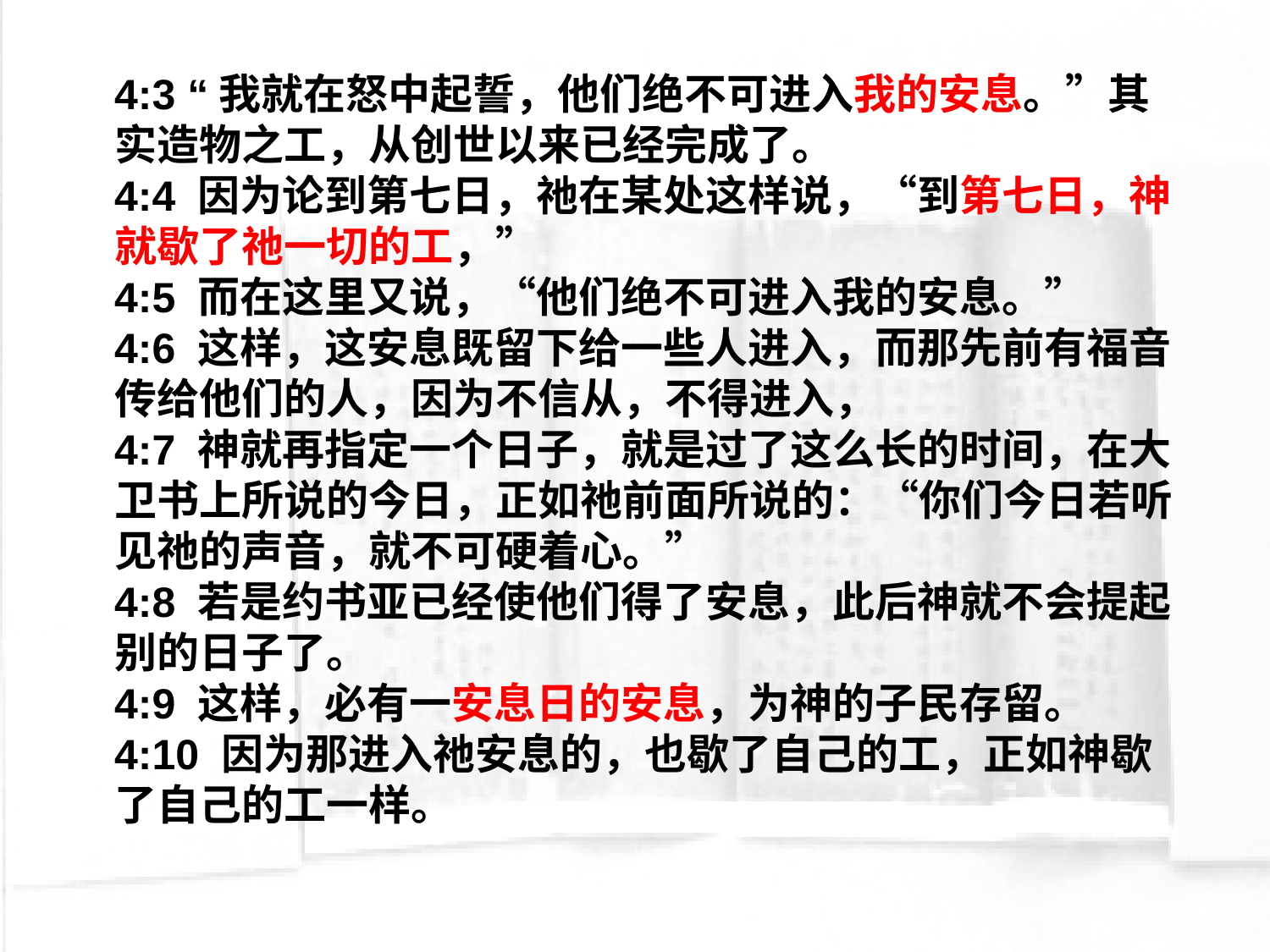

4:3 “我就在怒中起誓，他们绝不可进入我的安息。”其实造物之工，从创世以来已经完成了。
4:4 因为论到第七日，祂在某处这样说，“到第七日，神就歇了祂一切的工，”
4:5 而在这里又说，“他们绝不可进入我的安息。”
4:6 这样，这安息既留下给一些人进入，而那先前有福音传给他们的人，因为不信从，不得进入，
4:7 神就再指定一个日子，就是过了这么长的时间，在大卫书上所说的今日，正如祂前面所说的：“你们今日若听见祂的声音，就不可硬着心。”
4:8 若是约书亚已经使他们得了安息，此后神就不会提起别的日子了。
4:9 这样，必有一安息日的安息，为神的子民存留。
4:10 因为那进入祂安息的，也歇了自己的工，正如神歇了自己的工一样。